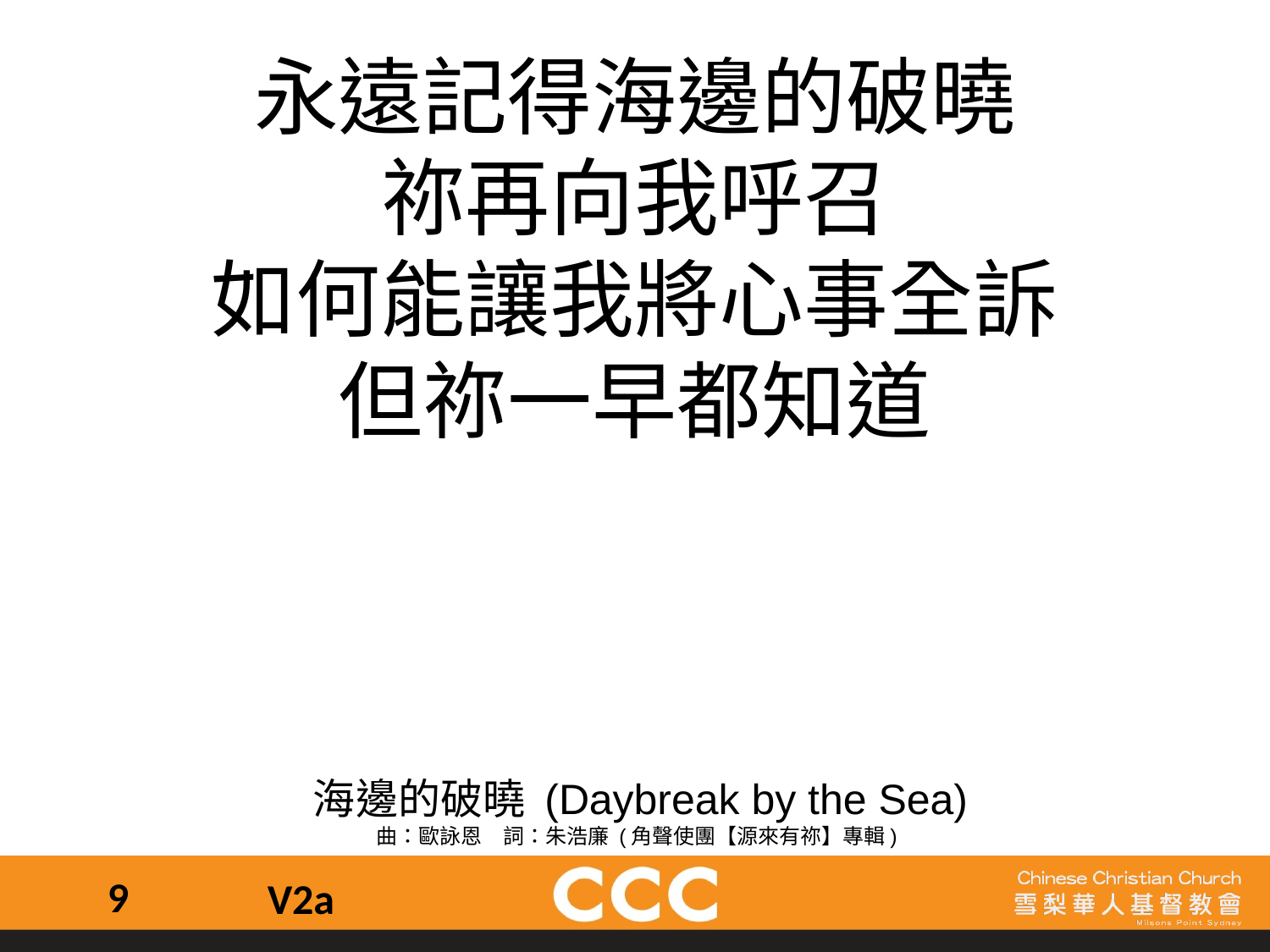

永遠記得海邊的破曉
祢再向我呼召
如何能讓我將心事全訴
但祢一早都知道
 海邊的破曉 (Daybreak by the Sea)
曲：歐詠恩　詞：朱浩廉 (角聲使團【源來有祢】專輯)
9
V2a